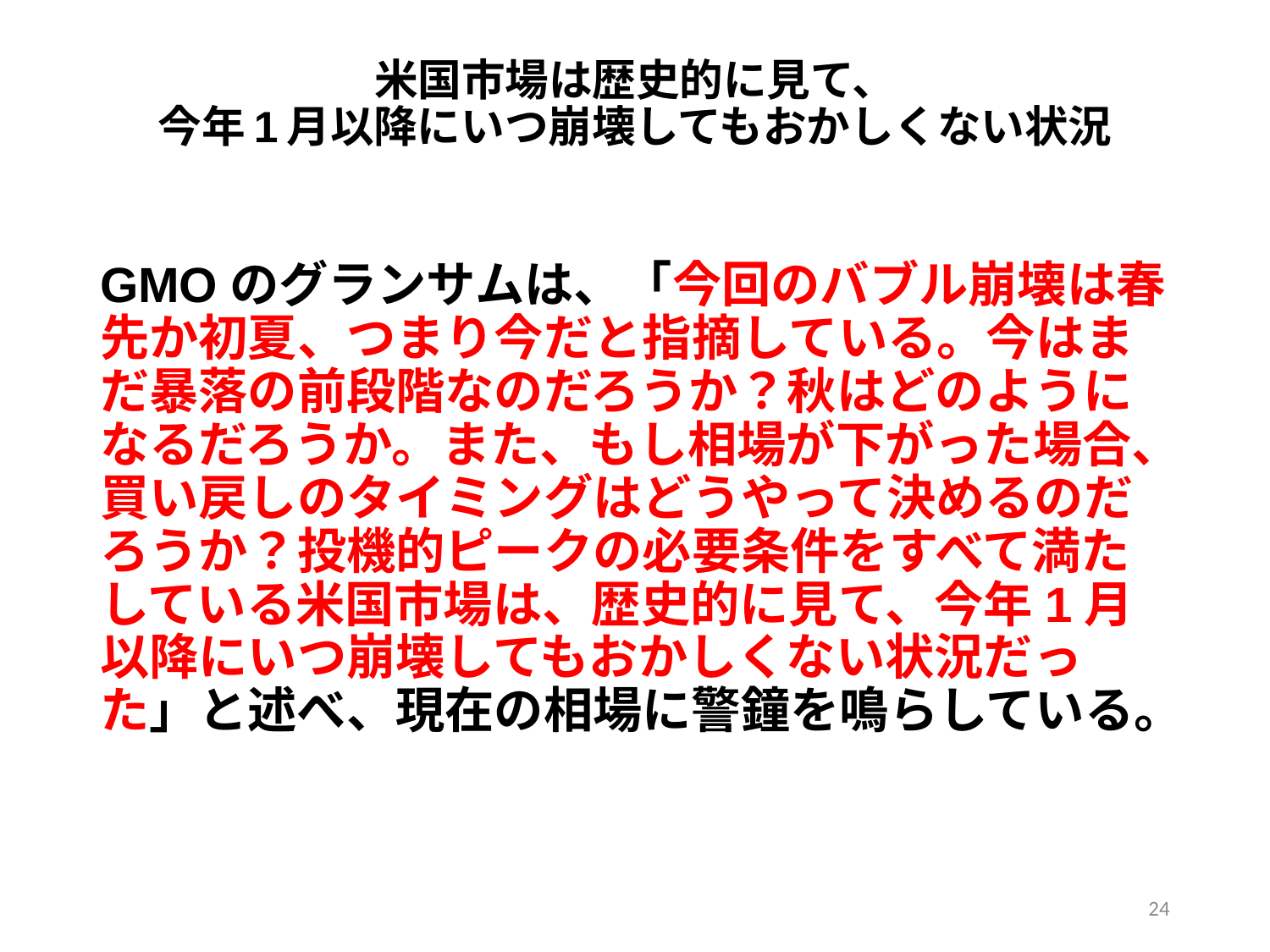

# 米国市場は歴史的に見て、 今年1月以降にいつ崩壊してもおかしくない状況
GMOのグランサムは、「今回のバブル崩壊は春先か初夏、つまり今だと指摘している。今はまだ暴落の前段階なのだろうか？秋はどのようになるだろうか。また、もし相場が下がった場合、買い戻しのタイミングはどうやって決めるのだろうか？投機的ピークの必要条件をすべて満たしている米国市場は、歴史的に見て、今年1月以降にいつ崩壊してもおかしくない状況だった」と述べ、現在の相場に警鐘を鳴らしている。

24